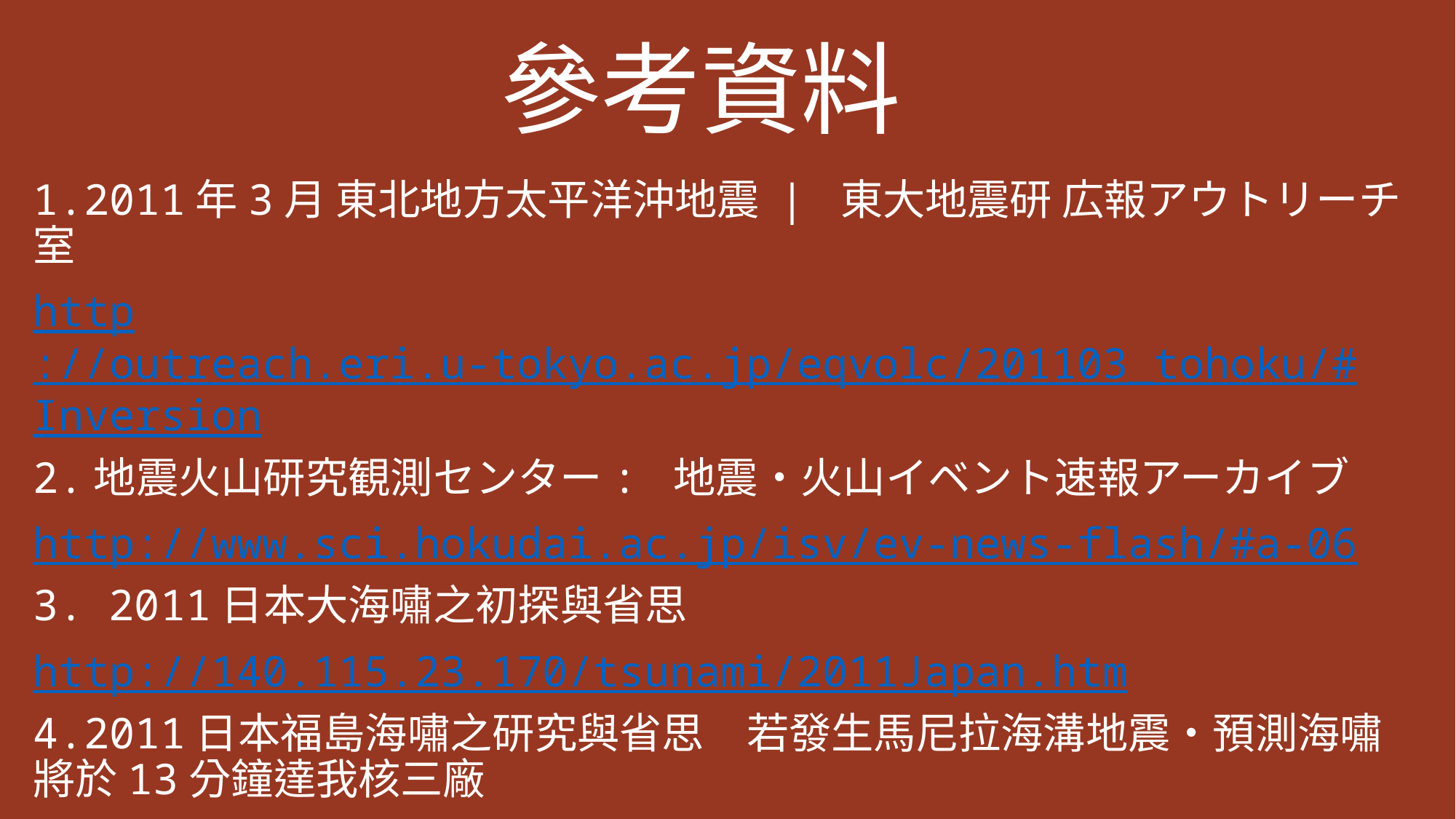

# 參考資料
1.2011年3月 東北地方太平洋沖地震 | 東大地震研 広報アウトリーチ室
http://outreach.eri.u-tokyo.ac.jp/eqvolc/201103_tohoku/#Inversion
2.地震火山研究観測センター: 地震・火山イベント速報アーカイブ
http://www.sci.hokudai.ac.jp/isv/ev-news-flash/#a-06
3. 2011日本大海嘯之初探與省思
http://140.115.23.170/tsunami/2011Japan.htm
4.2011日本福島海嘯之研究與省思　若發生馬尼拉海溝地震‧預測海嘯將於13分鐘達我核三廠
http://ciche.ncree.org/wordpress/download_sor/214-P001.pdf